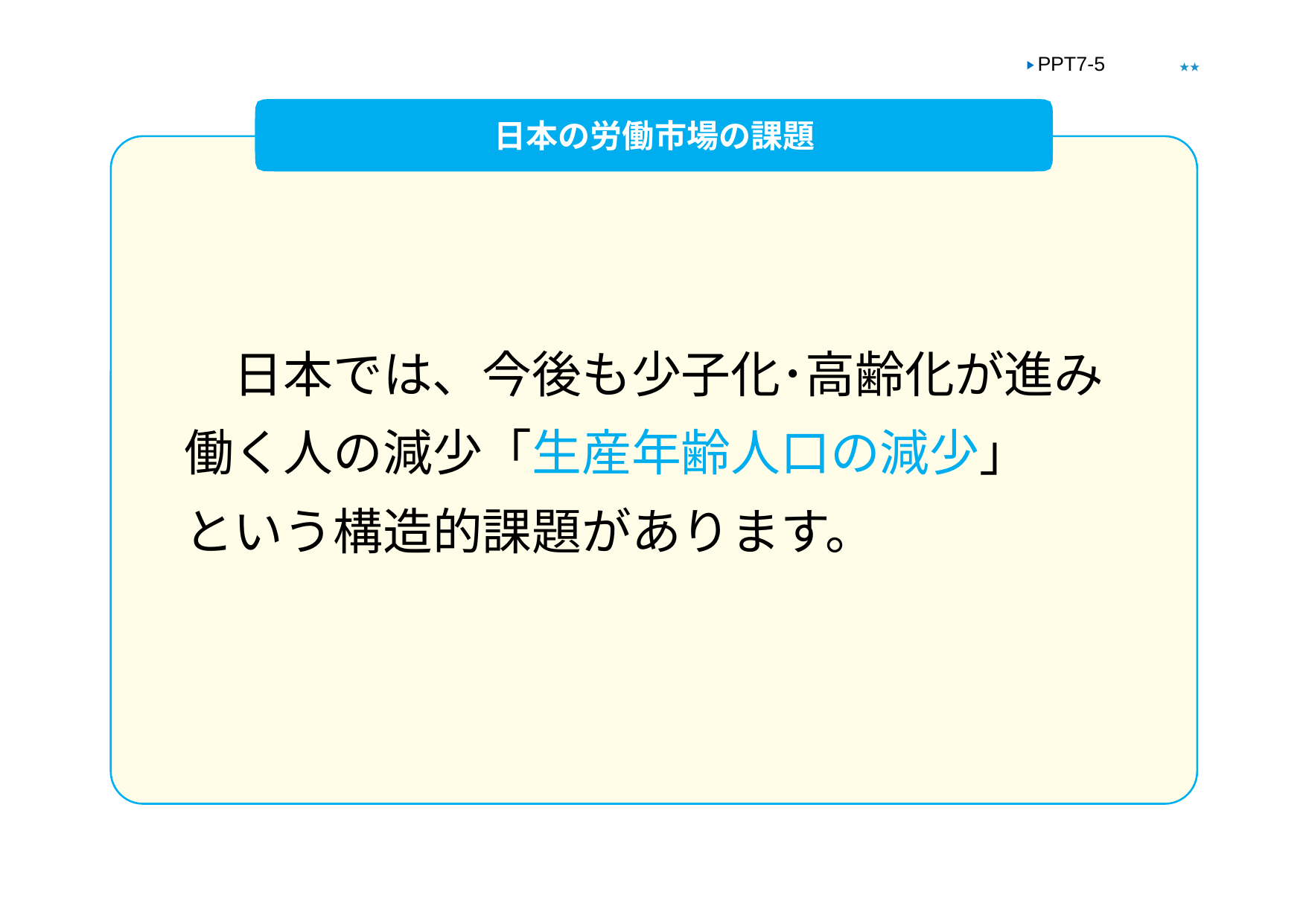

★★
▶ PPT7-5

日本の労働市場の課題

　日本では、今後も少子化･高齢化が進み働く人の減少「生産年齢人口の減少」
という構造的課題があります。